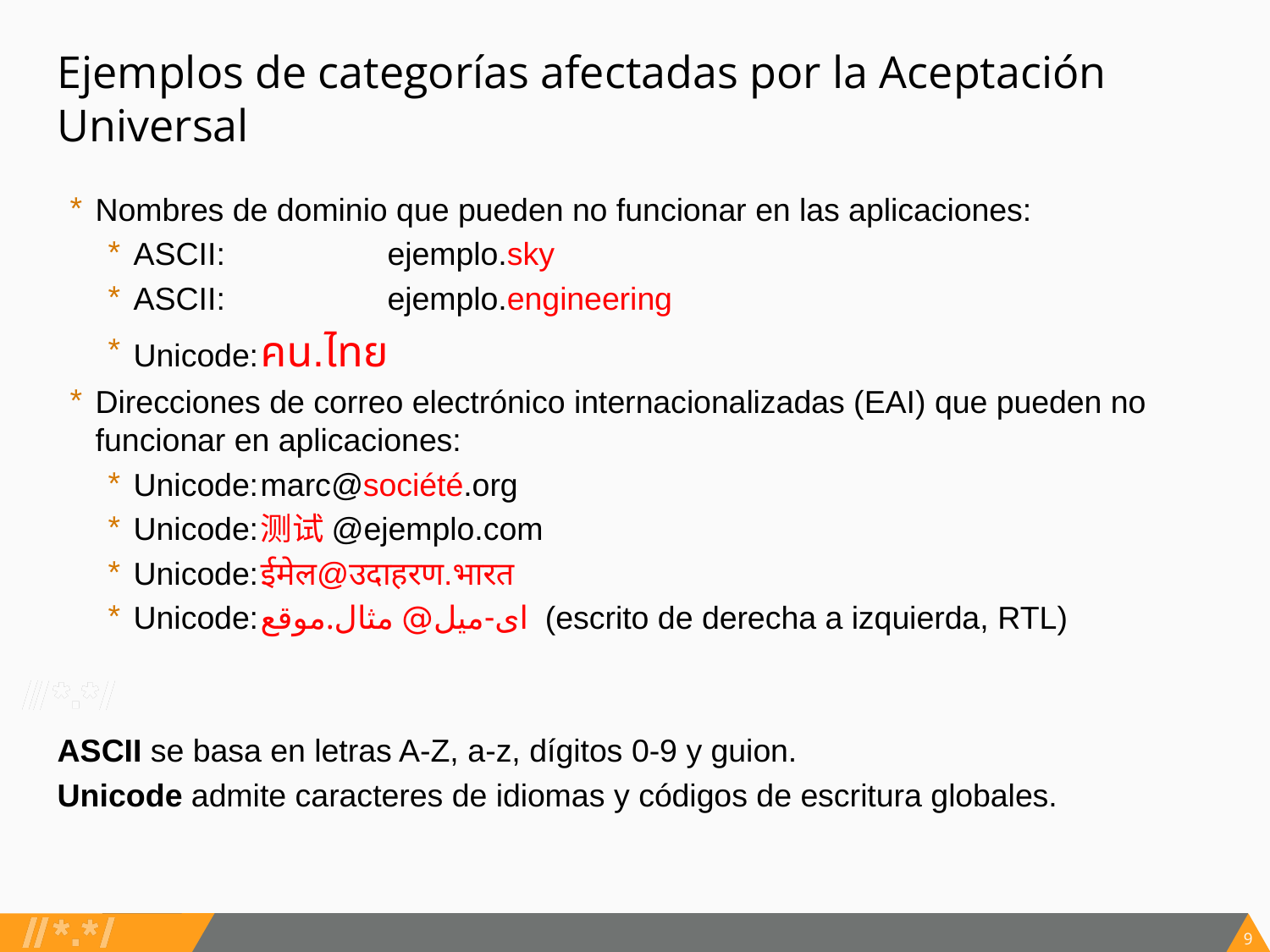

# Ejemplos de categorías afectadas por la Aceptación Universal
Nombres de dominio que pueden no funcionar en las aplicaciones:
ASCII: 		ejemplo.sky
ASCII:		ejemplo.engineering
Unicode:	คน.ไทย
Direcciones de correo electrónico internacionalizadas (EAI) que pueden no funcionar en aplicaciones:
Unicode:	marc@société.org
Unicode:	测试@ejemplo.com
Unicode:	ईमेल@उदाहरण.भारत
Unicode:	ای-میل@ مثال.موقع  (escrito de derecha a izquierda, RTL)

ASCII se basa en letras A-Z, a-z, dígitos 0-9 y guion.
Unicode admite caracteres de idiomas y códigos de escritura globales.